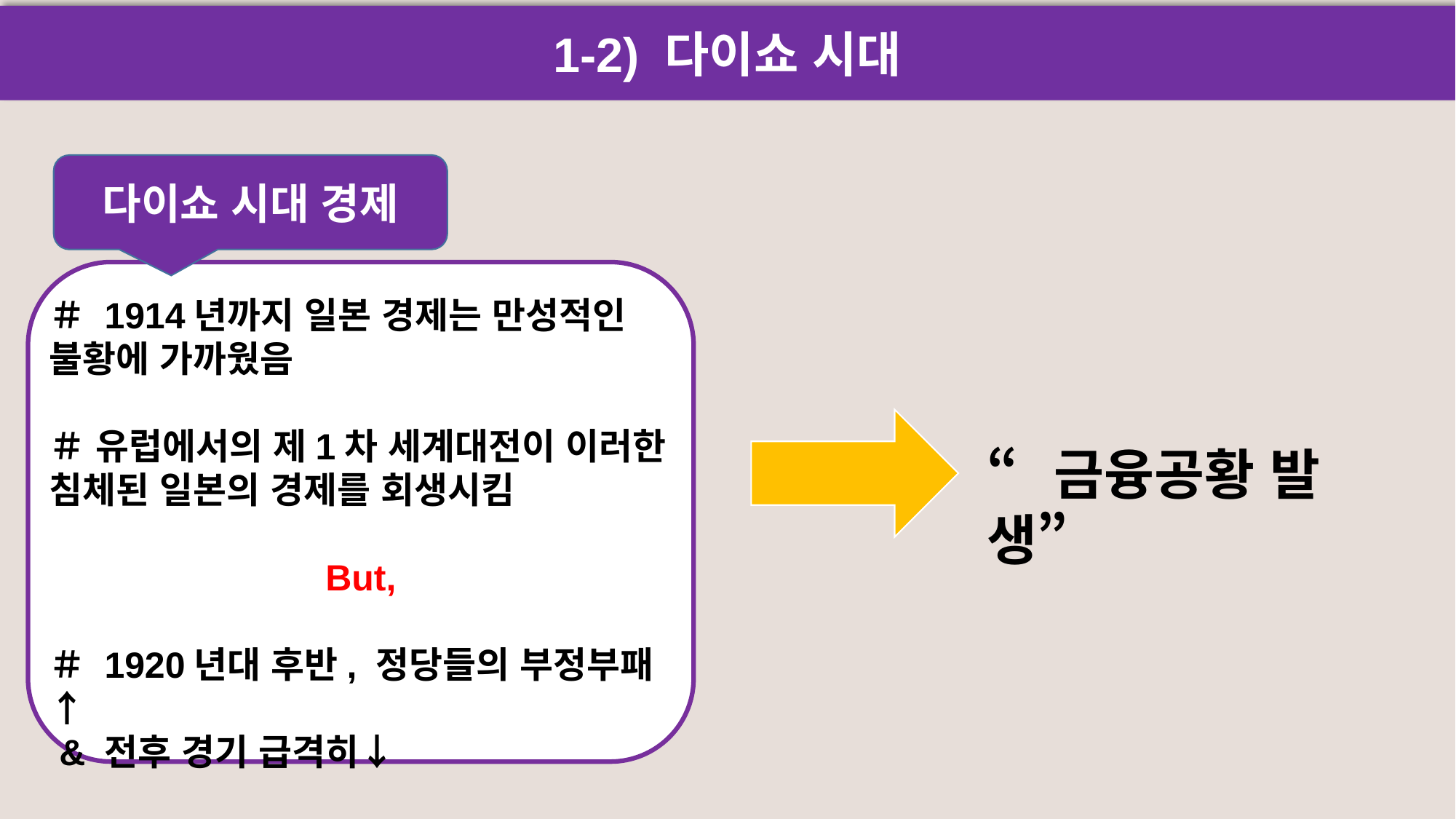

1-2) 다이쇼 시대
다이쇼 시대 경제

＃ 1914년까지 일본 경제는 만성적인 불황에 가까웠음

＃ 유럽에서의 제1차 세계대전이 이러한 침체된 일본의 경제를 회생시킴

But,

＃ 1920년대 후반, 정당들의 부정부패↑
 & 전후 경기 급격히↓

“금융공황 발생”